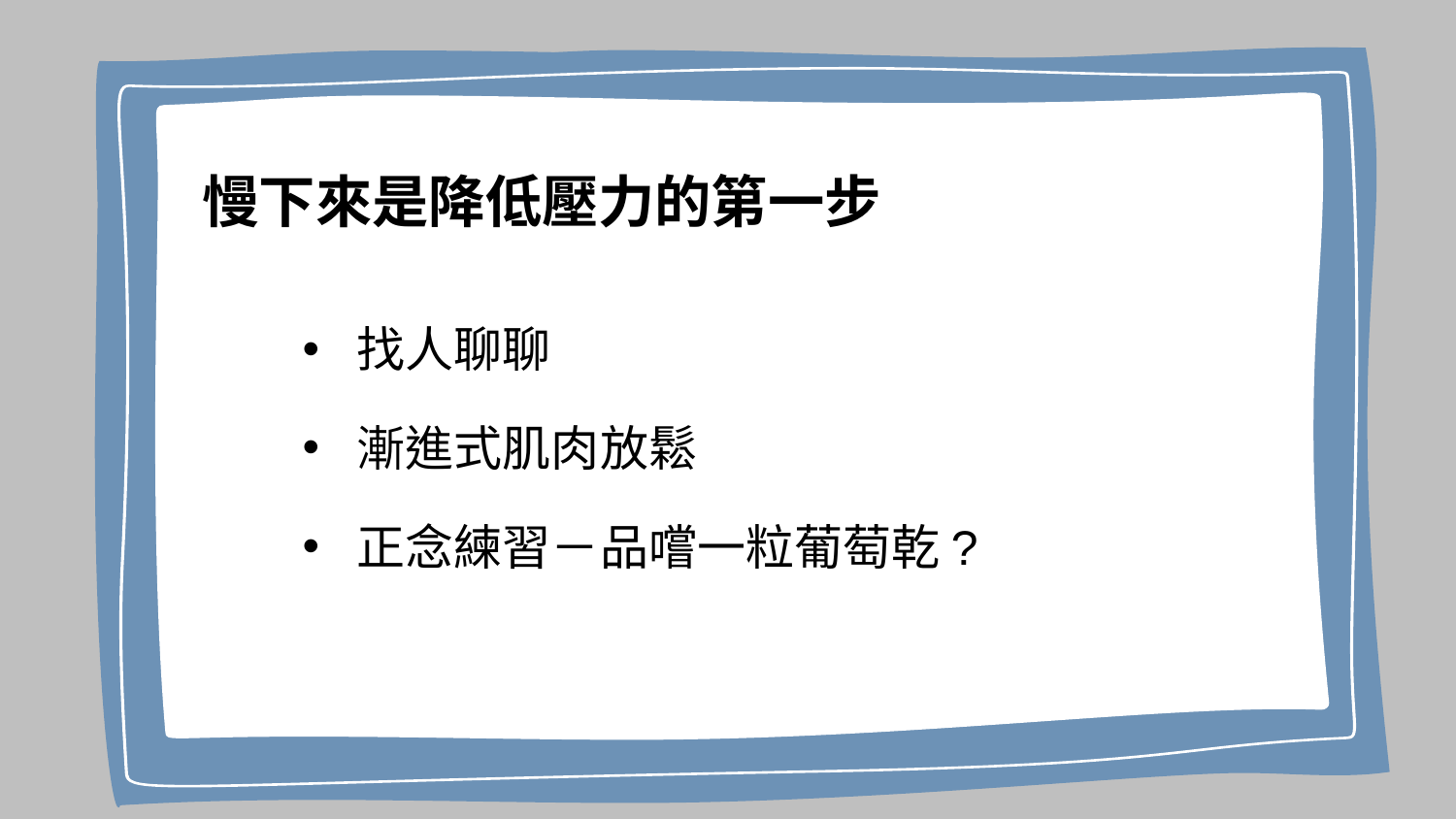

慢下來是降低壓力的第一步
找人聊聊
漸進式肌肉放鬆
正念練習－品嚐一粒葡萄乾?